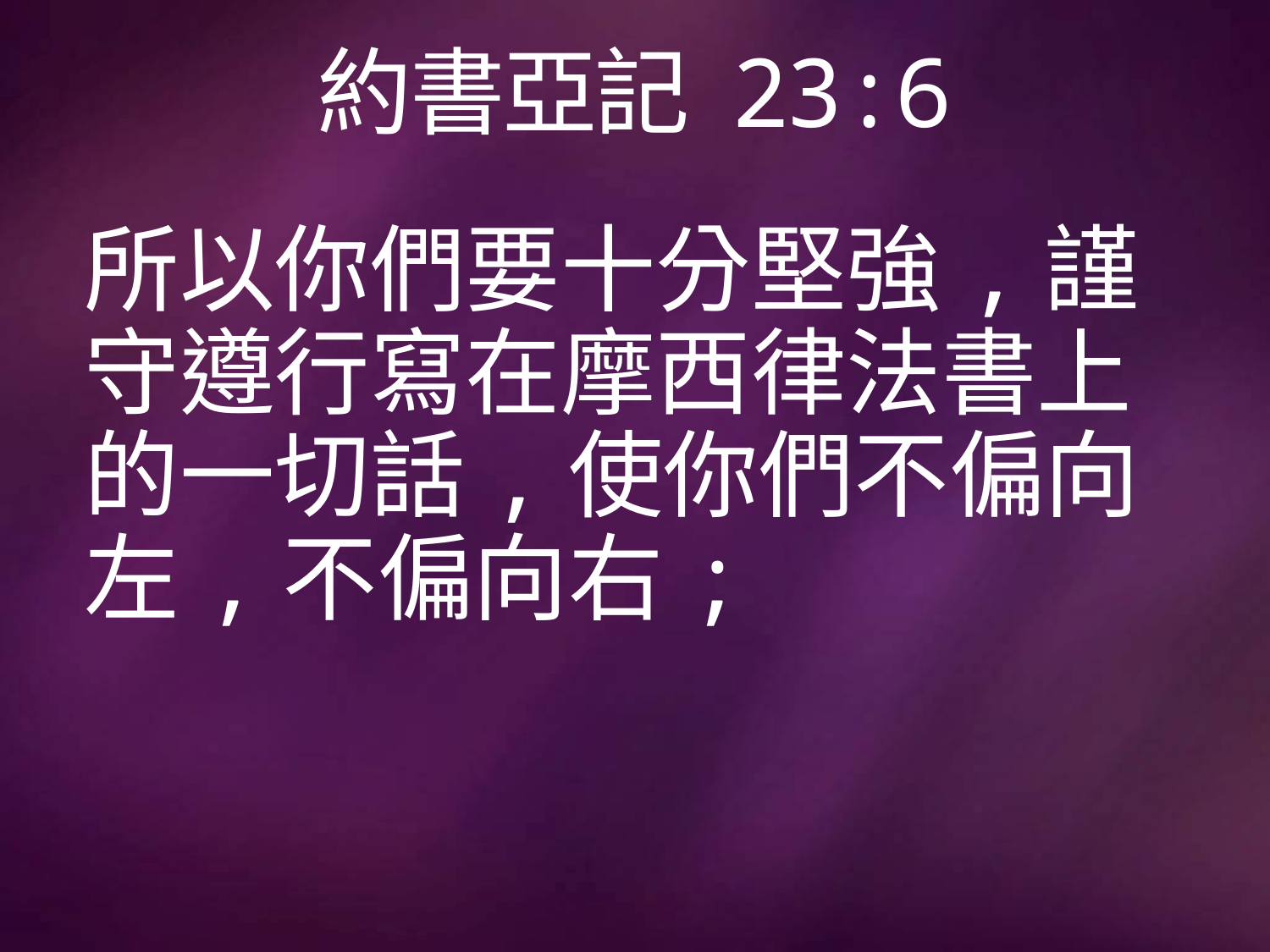

# 約書亞記 23:6
所以你們要十分堅強,謹守遵行寫在摩西律法書上的一切話,使你們不偏向左,不偏向右;